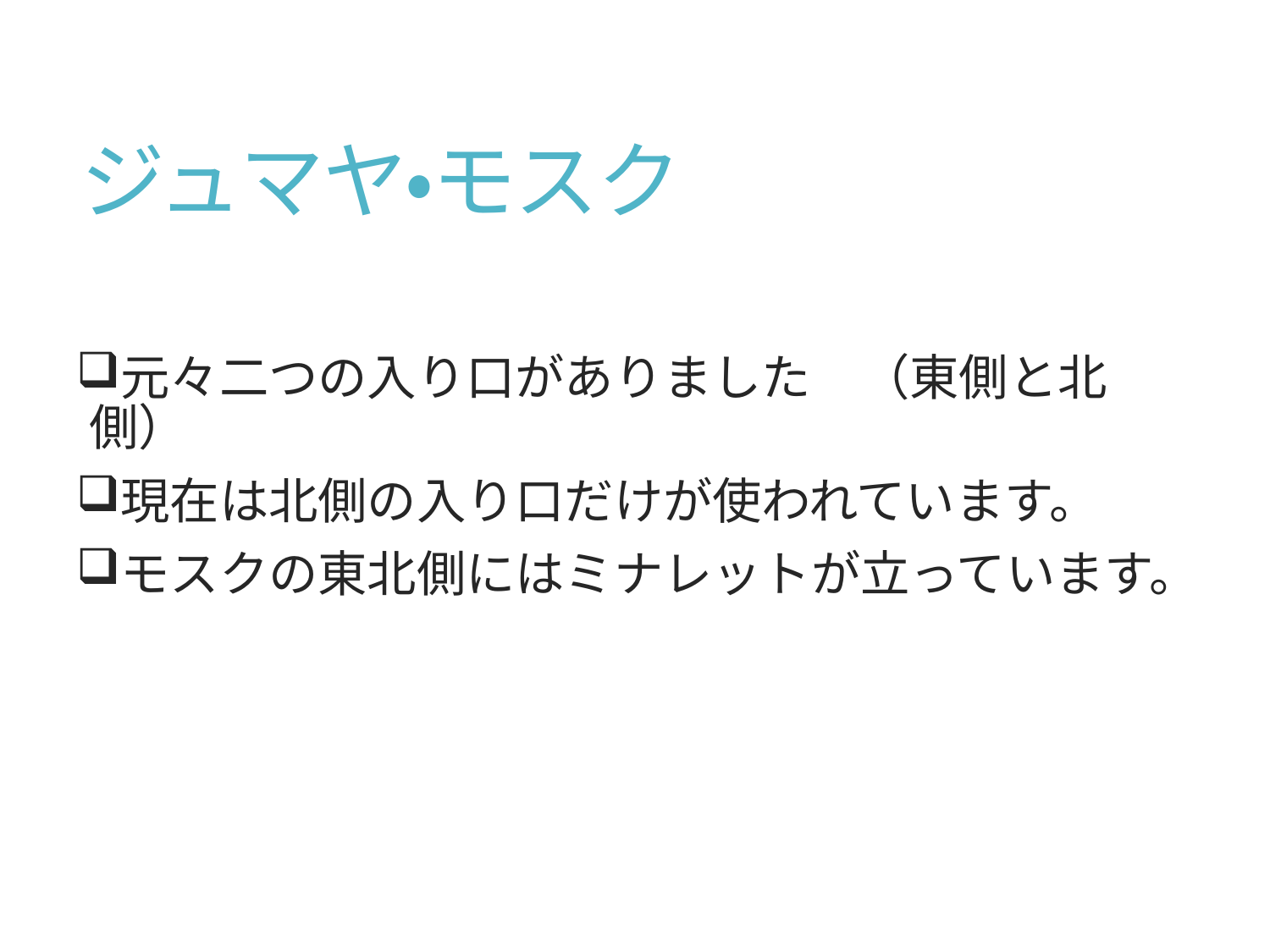

# ジュマヤ・モスク
元々二つの入り口がありました　（東側と北側）
現在は北側の入り口だけが使われています。
モスクの東北側にはミナレットが立っています。